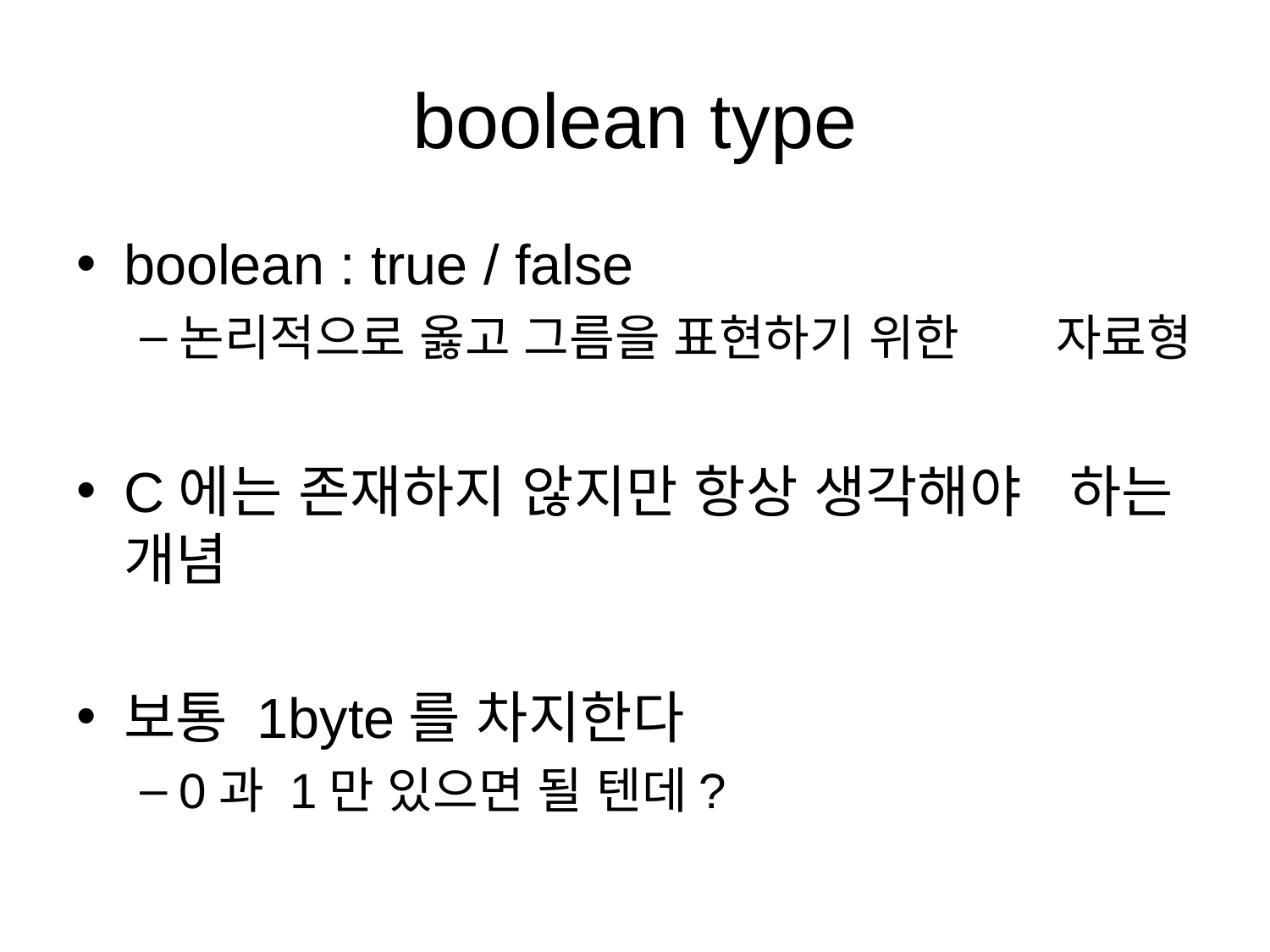

# boolean type
boolean : true / false
논리적으로 옳고 그름을 표현하기 위한       자료형

C에는 존재하지 않지만 항상 생각해야   하는 개념

보통 1byte를 차지한다
0과 1만 있으면 될 텐데?